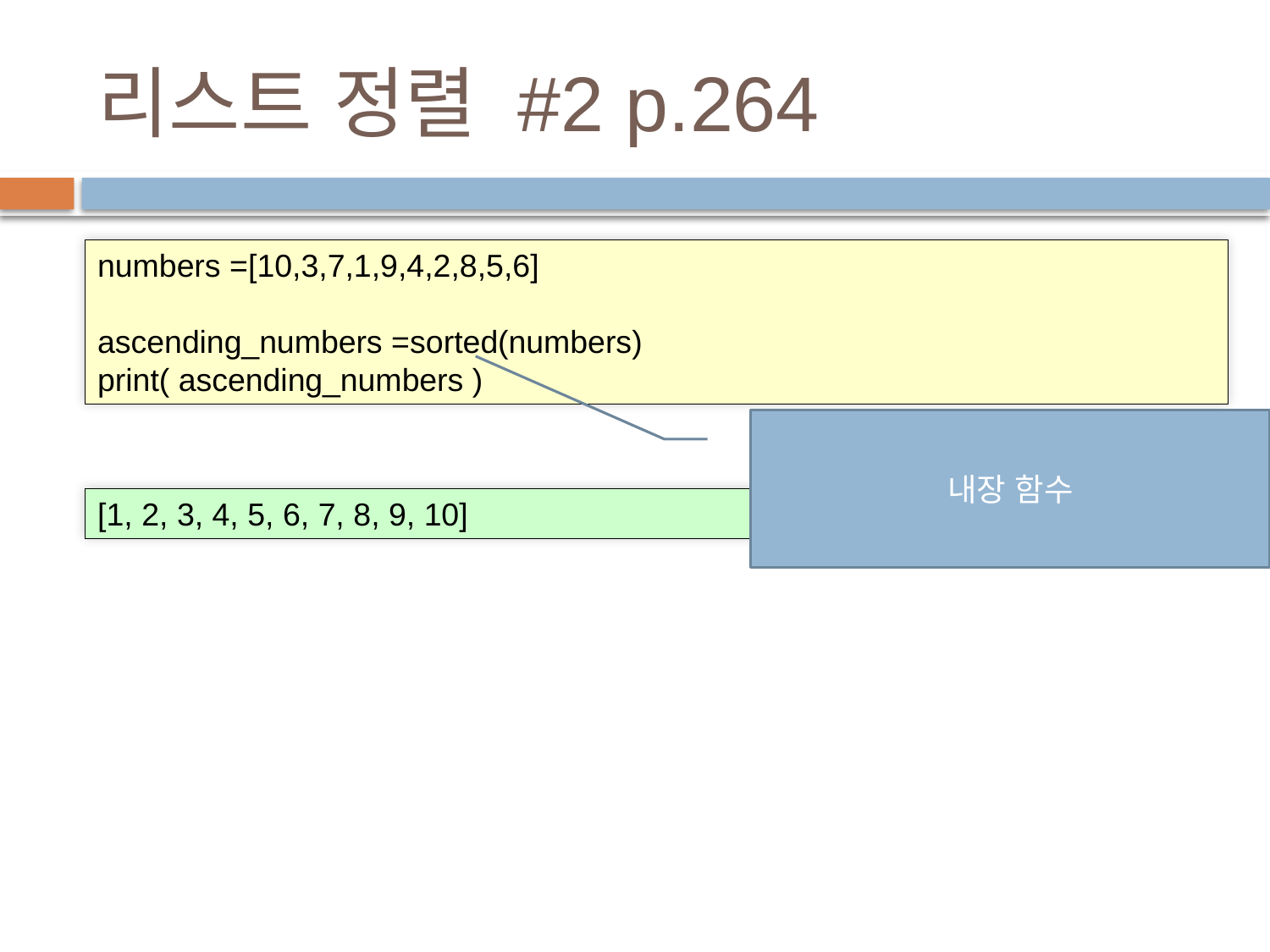

# 리스트 정렬 #2 p.264
numbers =[10,3,7,1,9,4,2,8,5,6]

ascending_numbers =sorted(numbers)
print( ascending_numbers )
내장 함수
[1, 2, 3, 4, 5, 6, 7, 8, 9, 10]